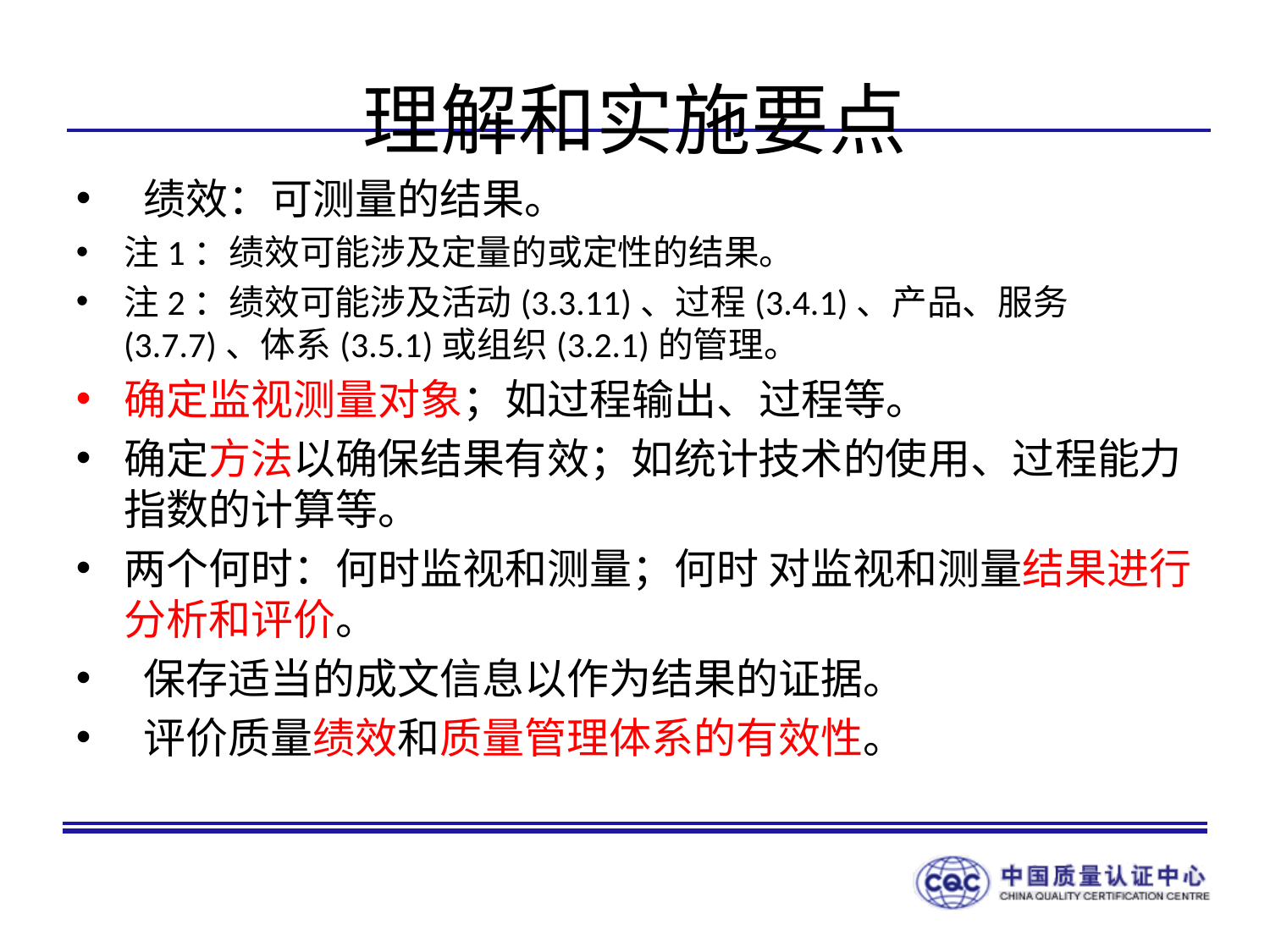

# 理解和实施要点
 绩效：可测量的结果。
注1：绩效可能涉及定量的或定性的结果。
注2：绩效可能涉及活动(3.3.11)、过程(3.4.1)、产品、服务(3.7.7)、体系(3.5.1)或组织(3.2.1)的管理。
确定监视测量对象；如过程输出、过程等。
确定方法以确保结果有效；如统计技术的使用、过程能力指数的计算等。
两个何时：何时监视和测量；何时 对监视和测量结果进行分析和评价。
 保存适当的成文信息以作为结果的证据。
 评价质量绩效和质量管理体系的有效性。

219